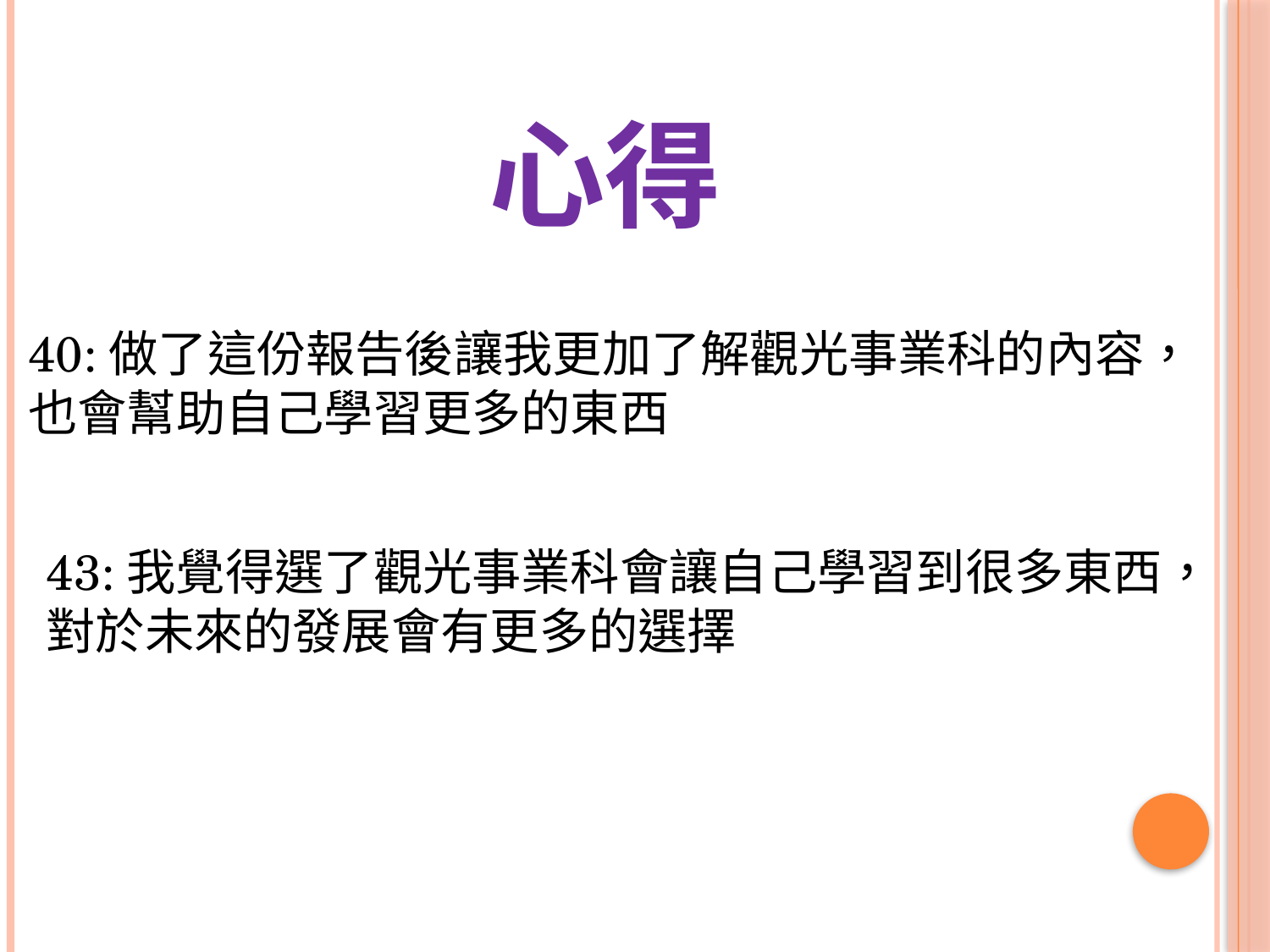

心得
40:做了這份報告後讓我更加了解觀光事業科的內容，
也會幫助自己學習更多的東西
43:我覺得選了觀光事業科會讓自己學習到很多東西，
對於未來的發展會有更多的選擇